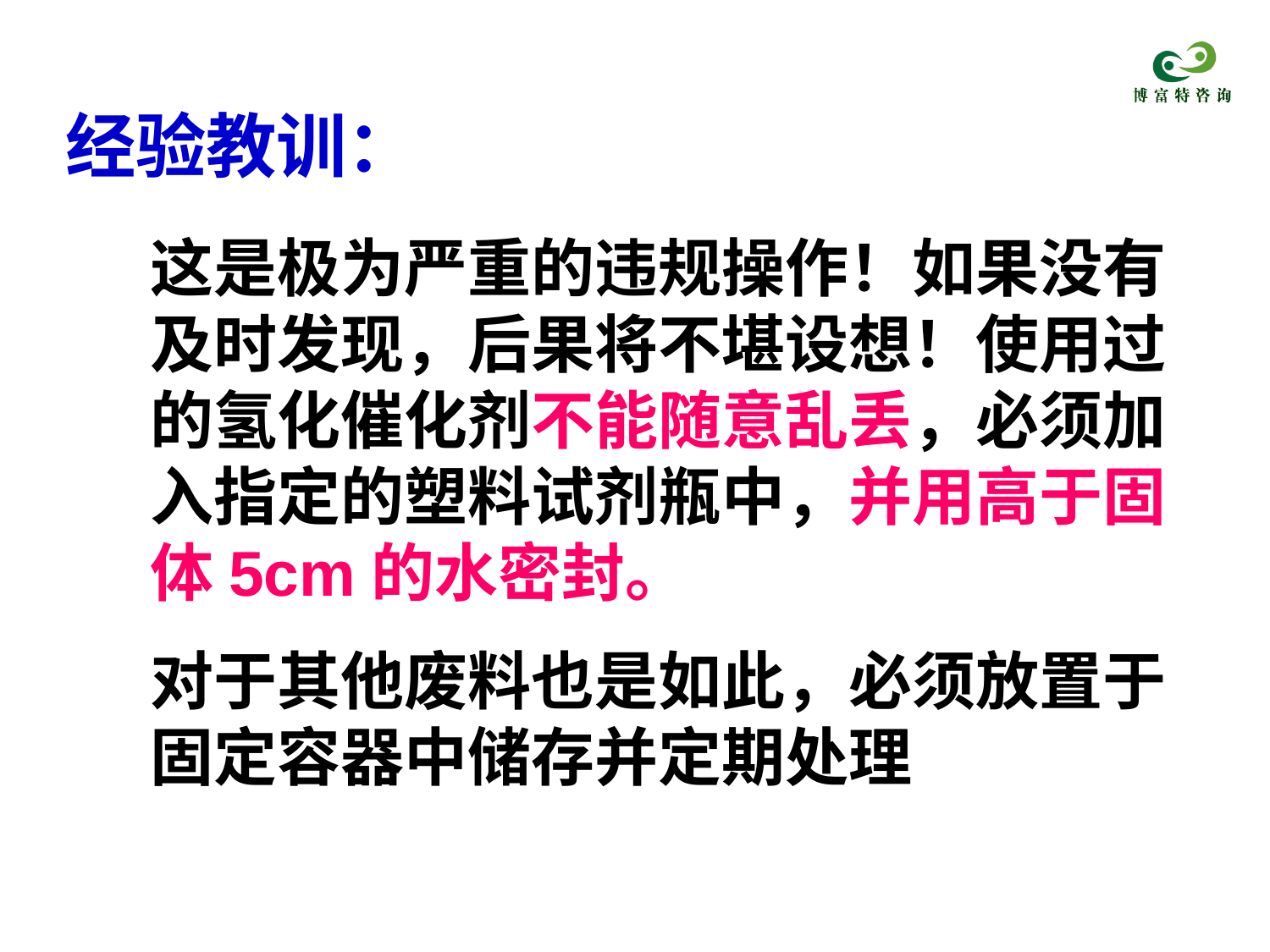

经验教训：
这是极为严重的违规操作！如果没有及时发现，后果将不堪设想！使用过的氢化催化剂不能随意乱丢，必须加入指定的塑料试剂瓶中，并用高于固体5cm的水密封。
对于其他废料也是如此，必须放置于固定容器中储存并定期处理